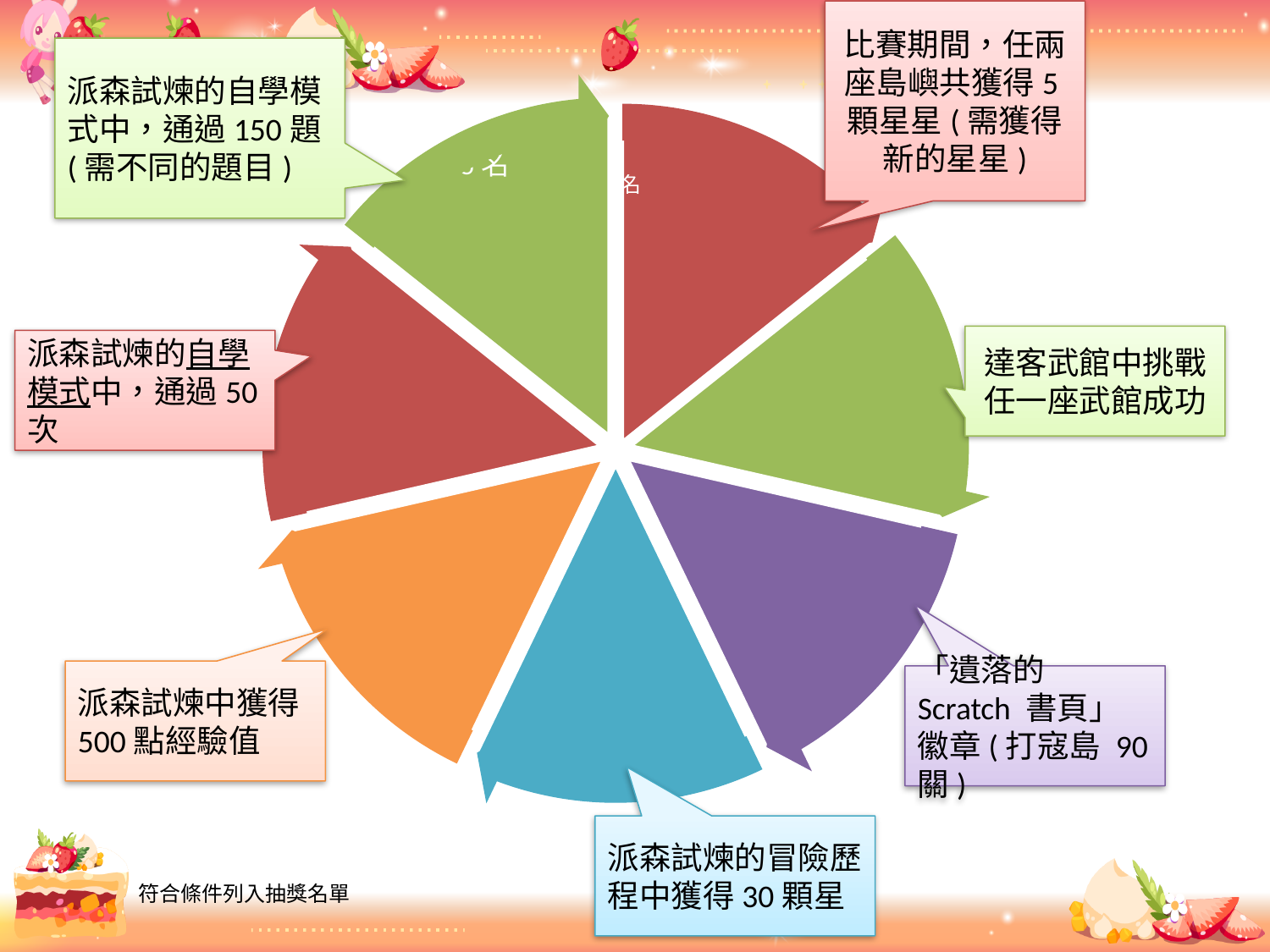

比賽期間，任兩座島嶼共獲得5顆星星(需獲得新的星星)
派森試煉的自學模式中，通過150題(需不同的題目)
#
參加獎
各縣市120名

特別獎

全國國中組200名、國小組300名
打寇獎
全國國中組200名、國小組300名
   冒險獎
全國共抽出1,800名
試煉獎
全國共抽出800名
勤學獎
全國共抽出500名
派森獎
全國共抽出5名
達客武館中挑戰任一座武館成功
派森試煉的自學模式中，通過50次
派森試煉中獲得500點經驗值
「遺落的 Scratch 書頁」徽章(打寇島 90 關)
派森試煉的冒險歷程中獲得30顆星
符合條件列入抽獎名單